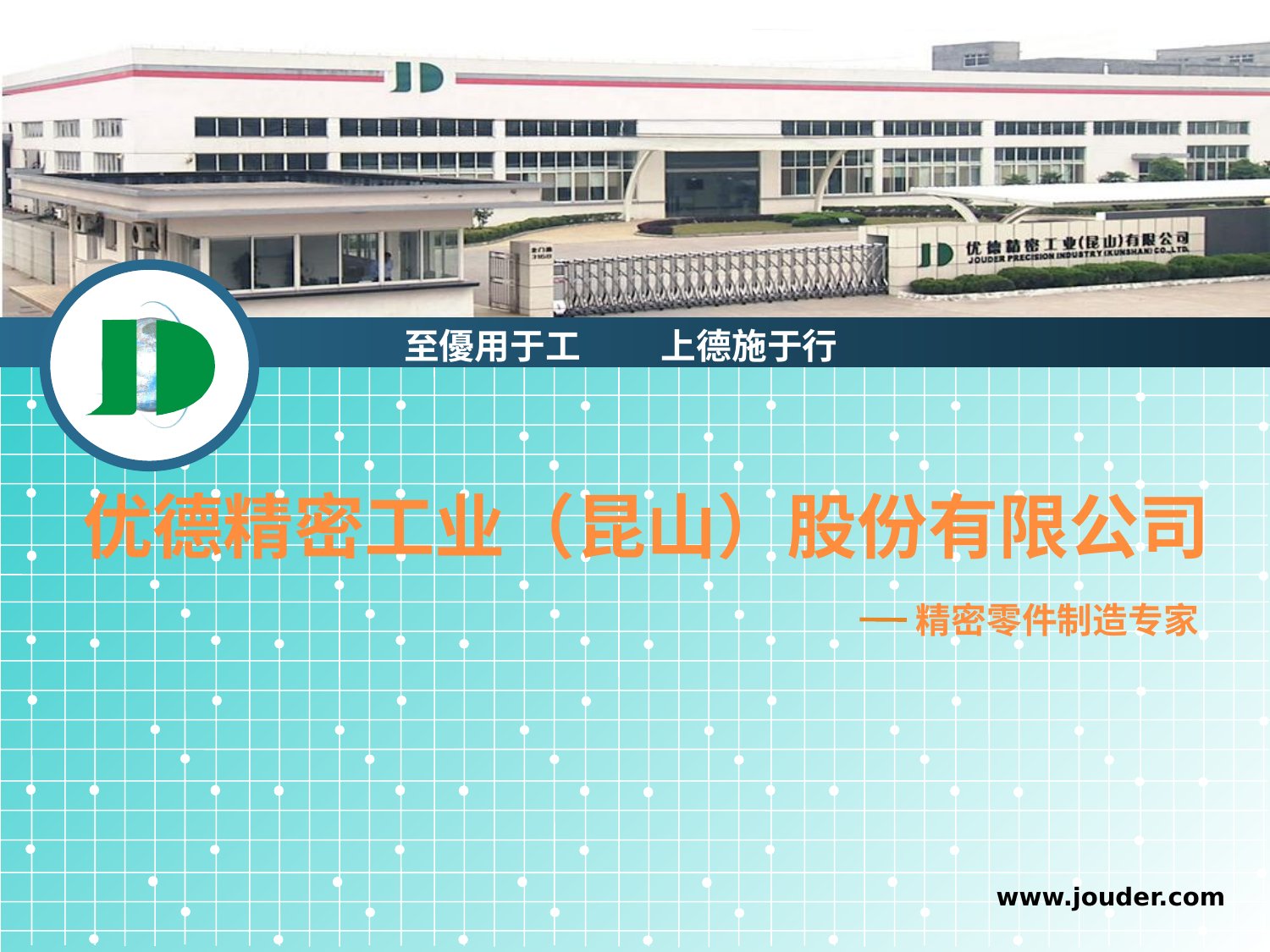

至優用于工          上德施于行
优德精密工业（昆山）股份有限公司
     精密零件制造专家
www.jouder.com